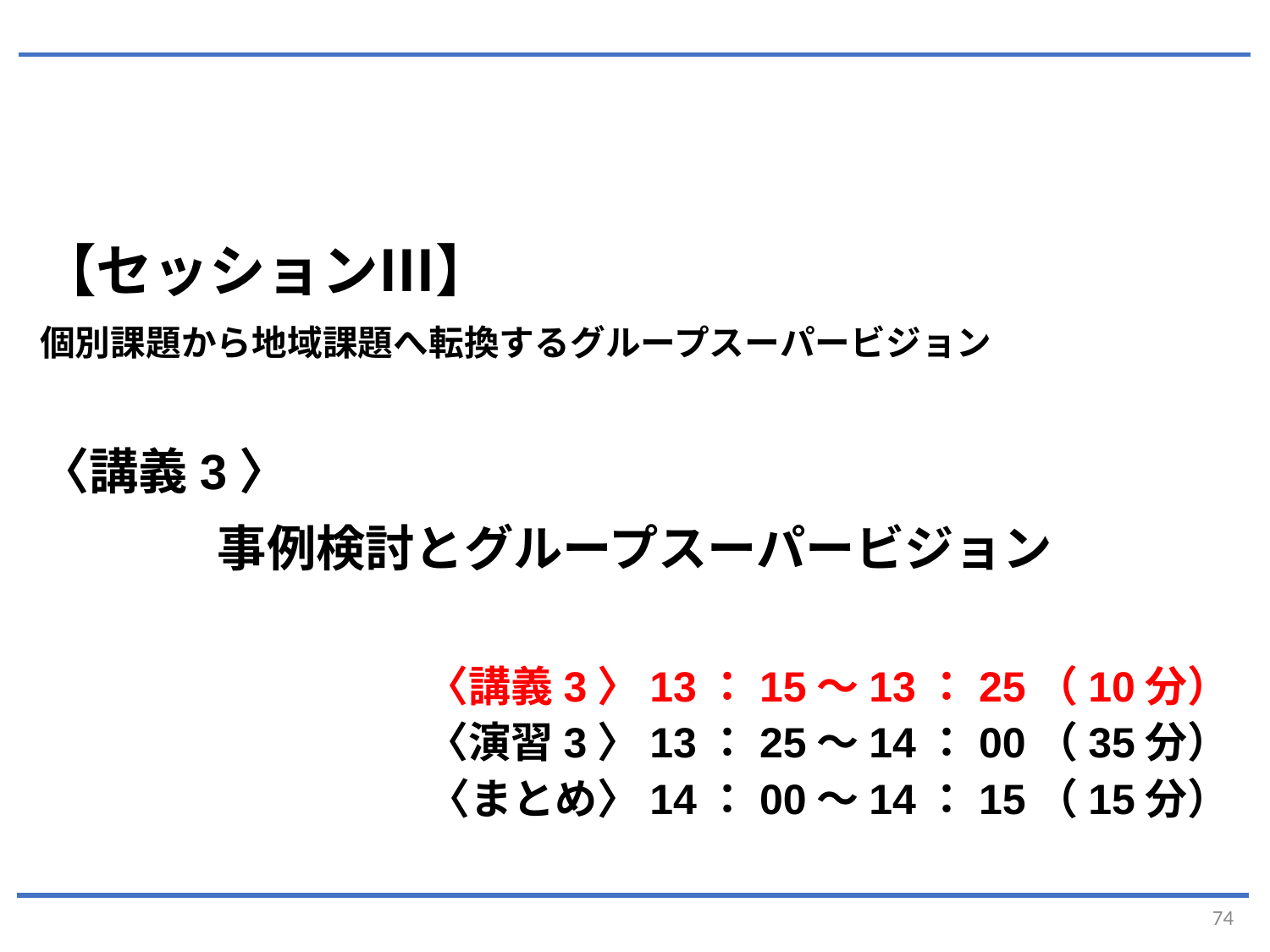

【セッションⅢ】
個別課題から地域課題へ転換するグループスーパービジョン

〈講義3〉
事例検討とグループスーパービジョン
〈講義3〉13：15～13：25（10分）
〈演習3〉13：25～14：00（35分）
〈まとめ〉14：00～14：15（15分）
74